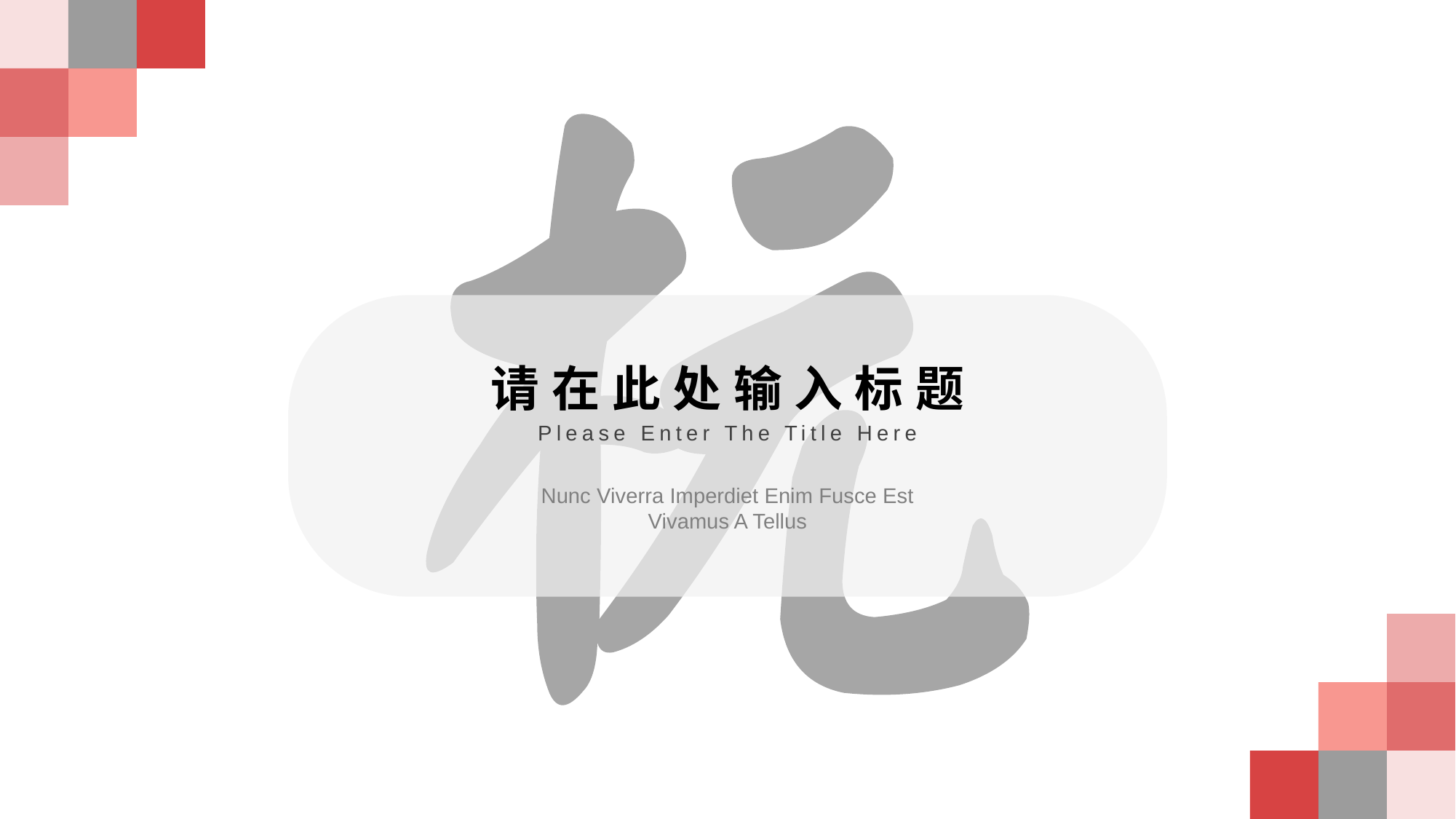

请在此处输入标题
Please Enter The Title Here
Nunc Viverra Imperdiet Enim Fusce Est Vivamus A Tellus